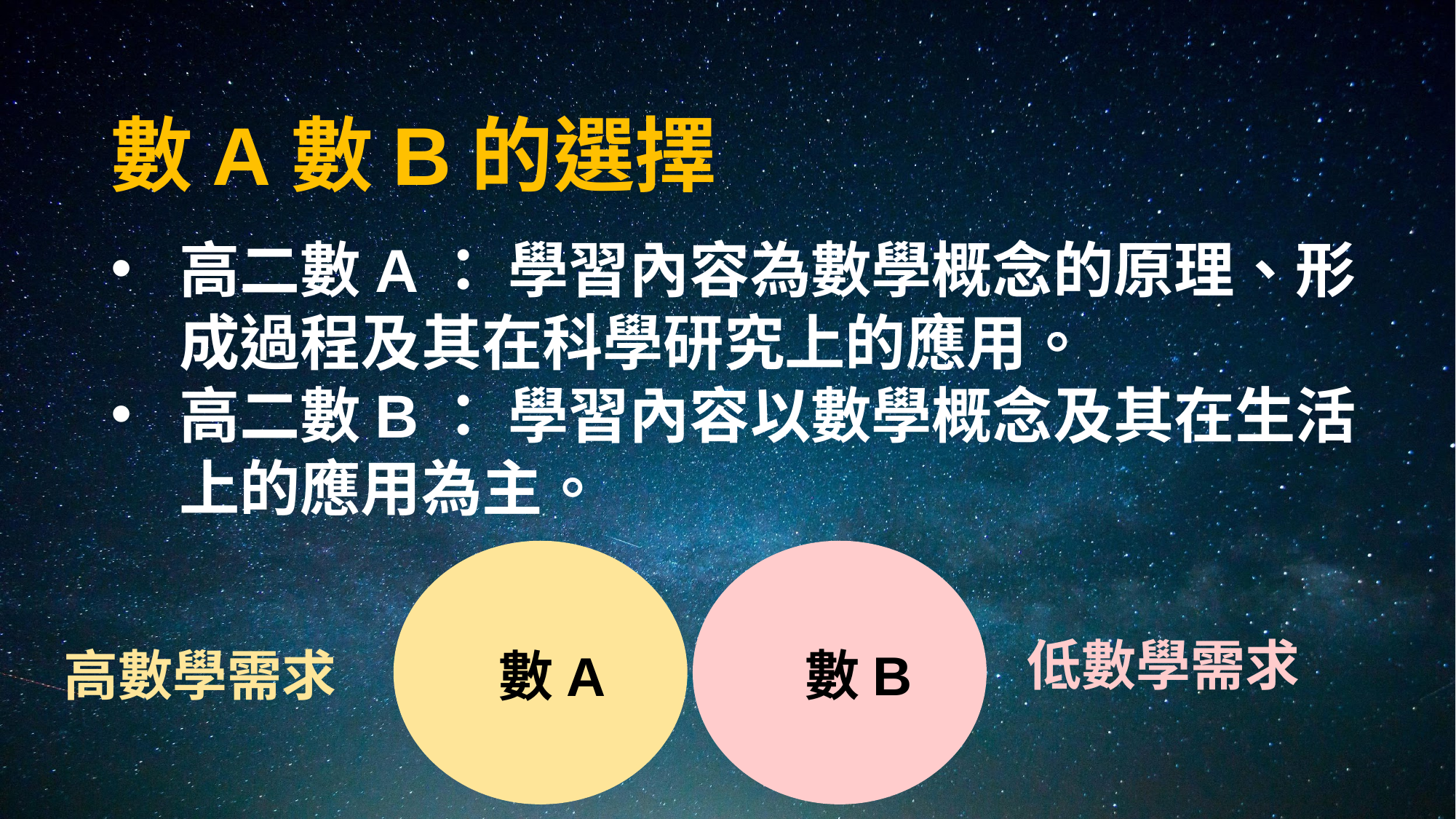

# 數A數B的選擇
高二數A： 學習內容為數學概念的原理、形 成過程及其在科學研究上的應用。
高二數B： 學習內容以數學概念及其在生活 上的應用為主。

低數學需求
數B
高數學需求
數A